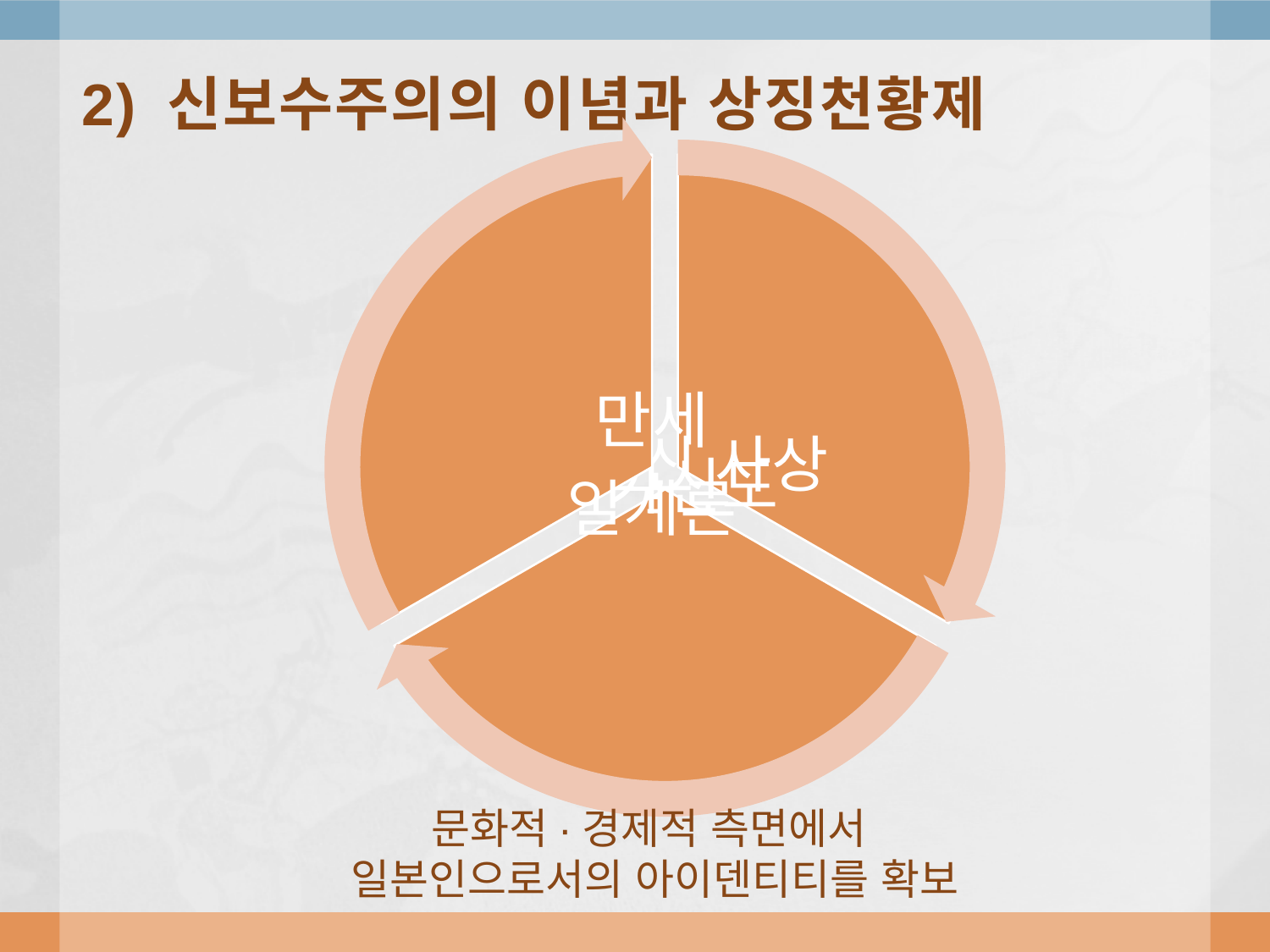

# 2) 신보수주의의 이념과 상징천황제
현인신 사상
국가신도
만세
일계론
문화적·경제적 측면에서
일본인으로서의 아이덴티티를 확보